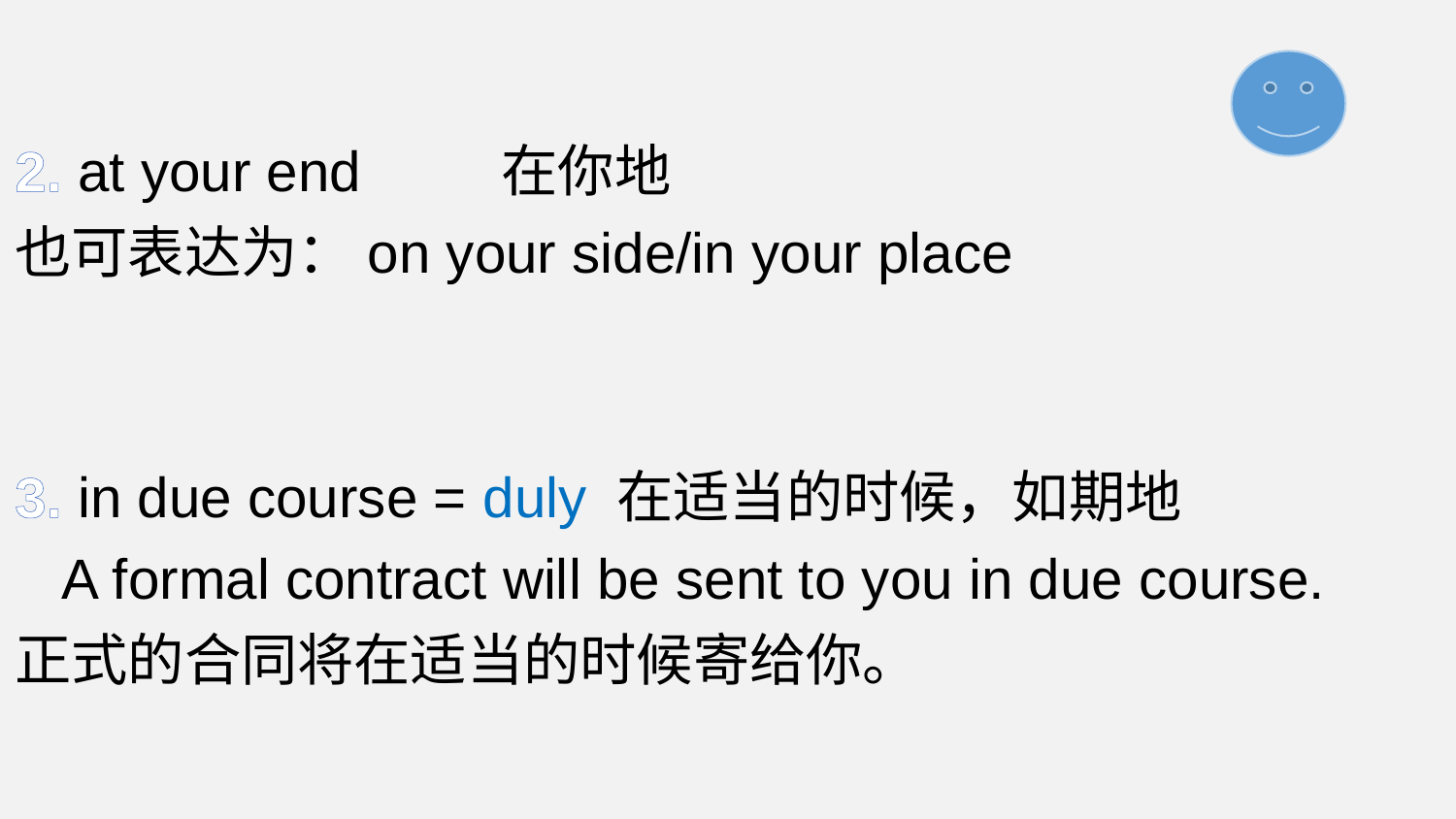

2. at your end        在你地
也可表达为：on your side/in your place

3. in due course = duly 在适当的时候，如期地
   A formal contract will be sent to you in due course.
正式的合同将在适当的时候寄给你。